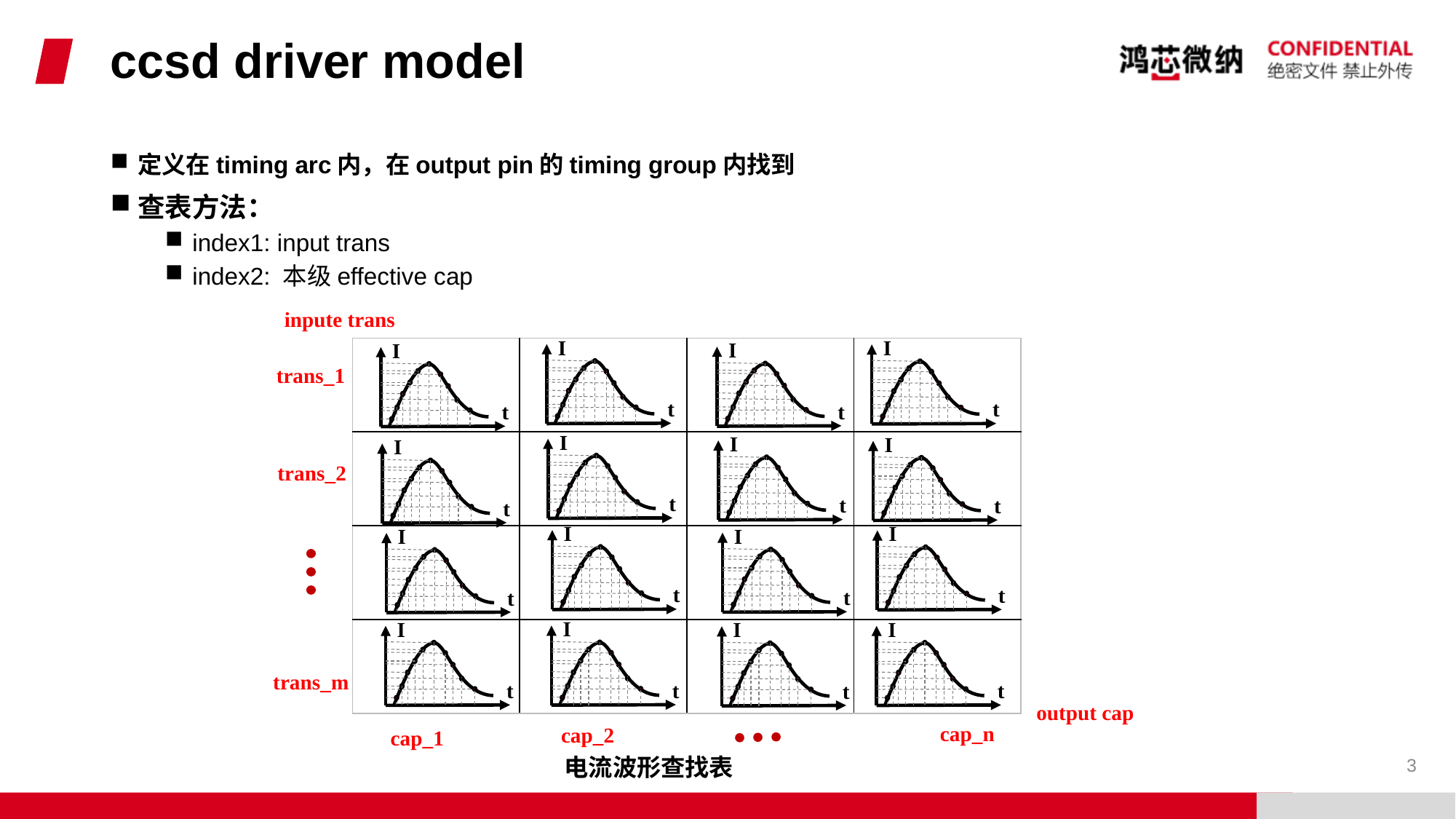

# ccsd driver model
定义在timing arc内，在output pin的timing group内找到
查表方法：
index1: input trans
index2: 本级effective cap

inpute trans
I

t
I

t
I

t
I

t
|  |  |  |  |
| --- | --- | --- | --- |
|  |  |  |  |
|  |  |  |  |
|  |  |  |  |
trans_1
I

t
I

t
I

t
I

t
trans_2
I

t
I

t
I

t
I

t
I

t
I

t
I

t
I

t
trans_m
output cap
cap_n
cap_2
cap_1
电流波形查找表
3